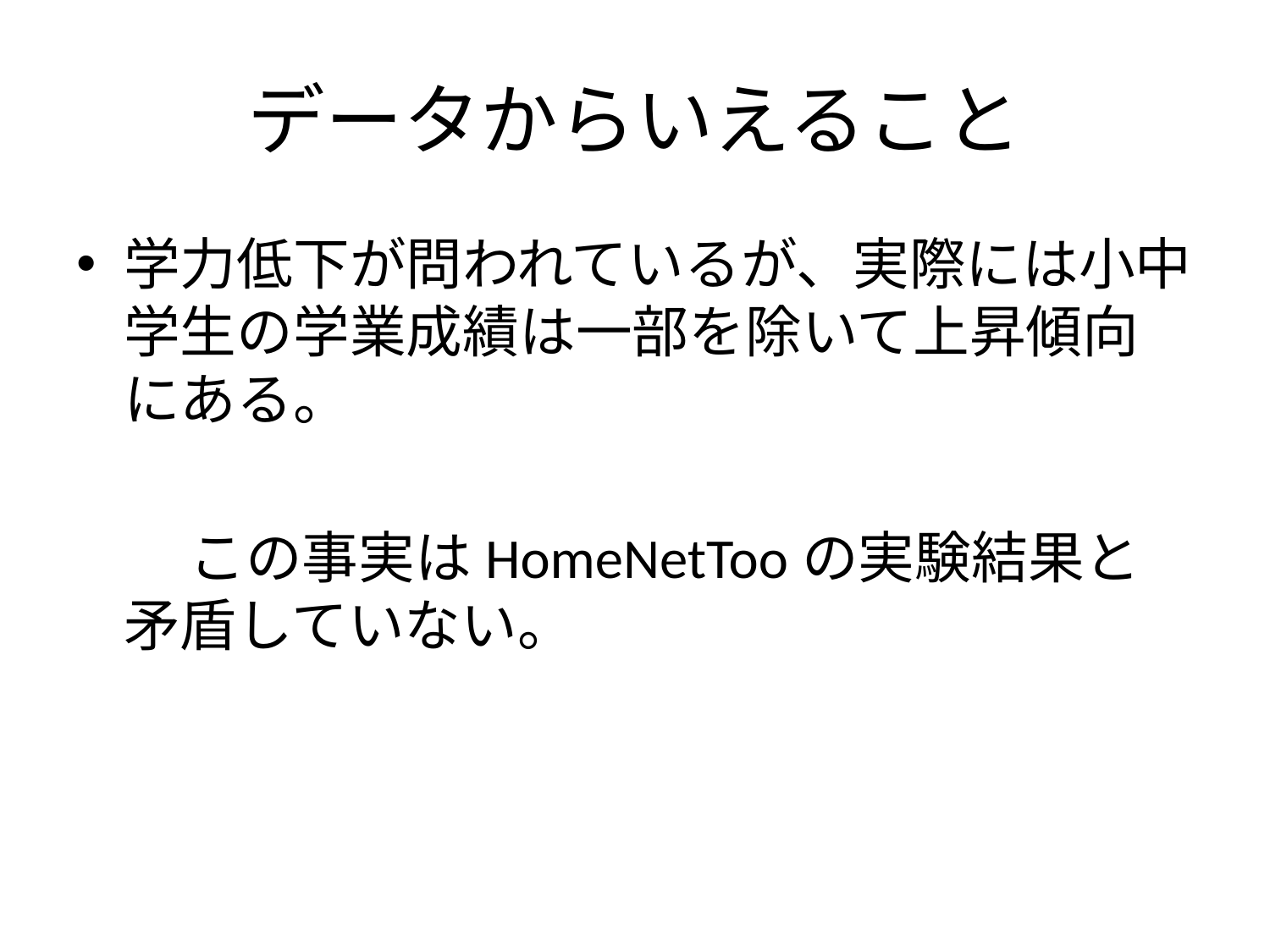

# データからいえること
学力低下が問われているが、実際には小中学生の学業成績は一部を除いて上昇傾向にある。

　　この事実はHomeNetTooの実験結果と矛盾していない。